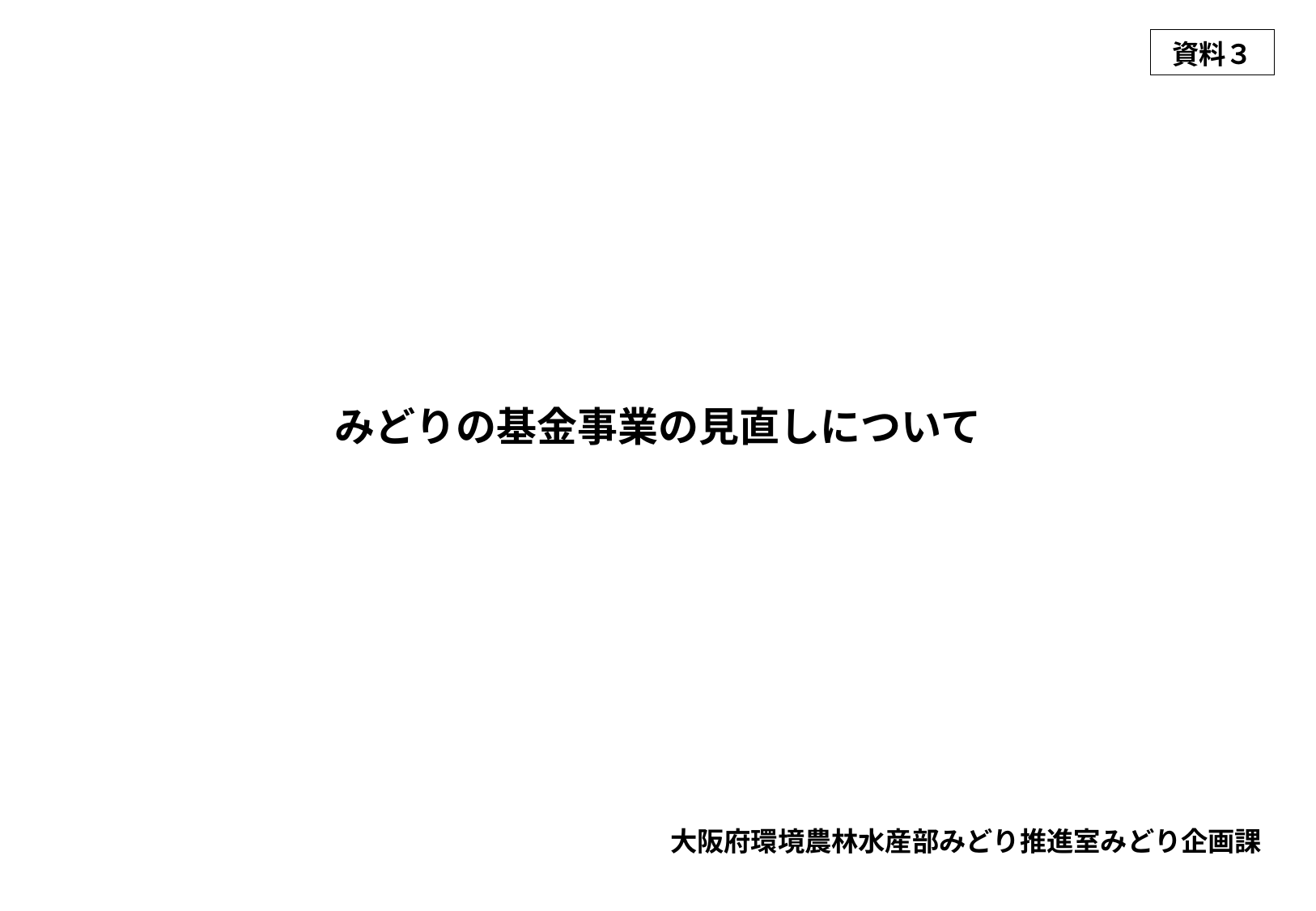

資料３
みどりの基金事業の見直しについて
# 大阪府環境農林水産部みどり推進室みどり企画課